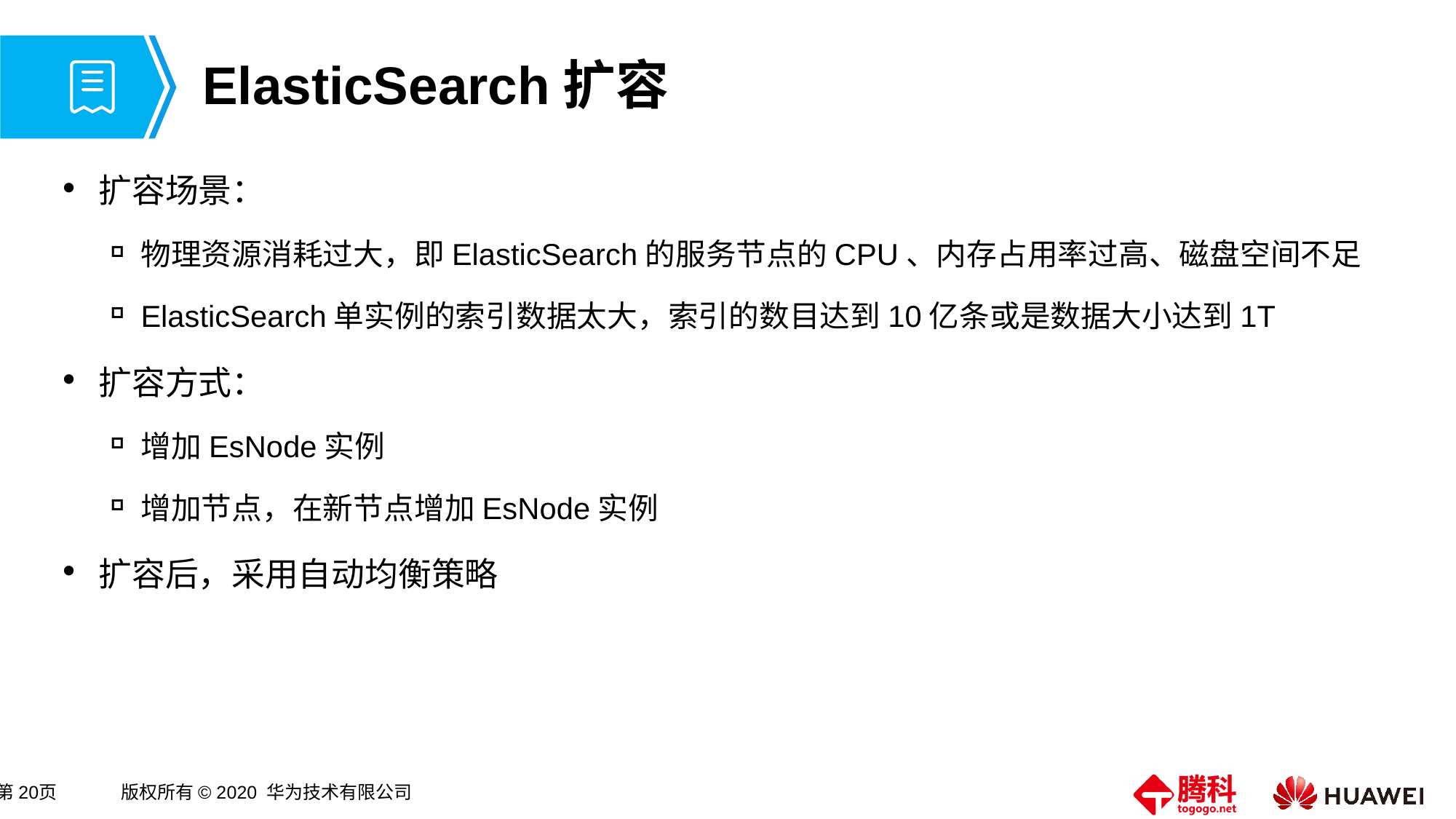

# ElasticSearch扩容
扩容场景：
物理资源消耗过大，即ElasticSearch的服务节点的CPU、内存占用率过高、磁盘空间不足
ElasticSearch单实例的索引数据太大，索引的数目达到10亿条或是数据大小达到1T
扩容方式：
增加EsNode实例
增加节点，在新节点增加EsNode实例
扩容后，采用自动均衡策略